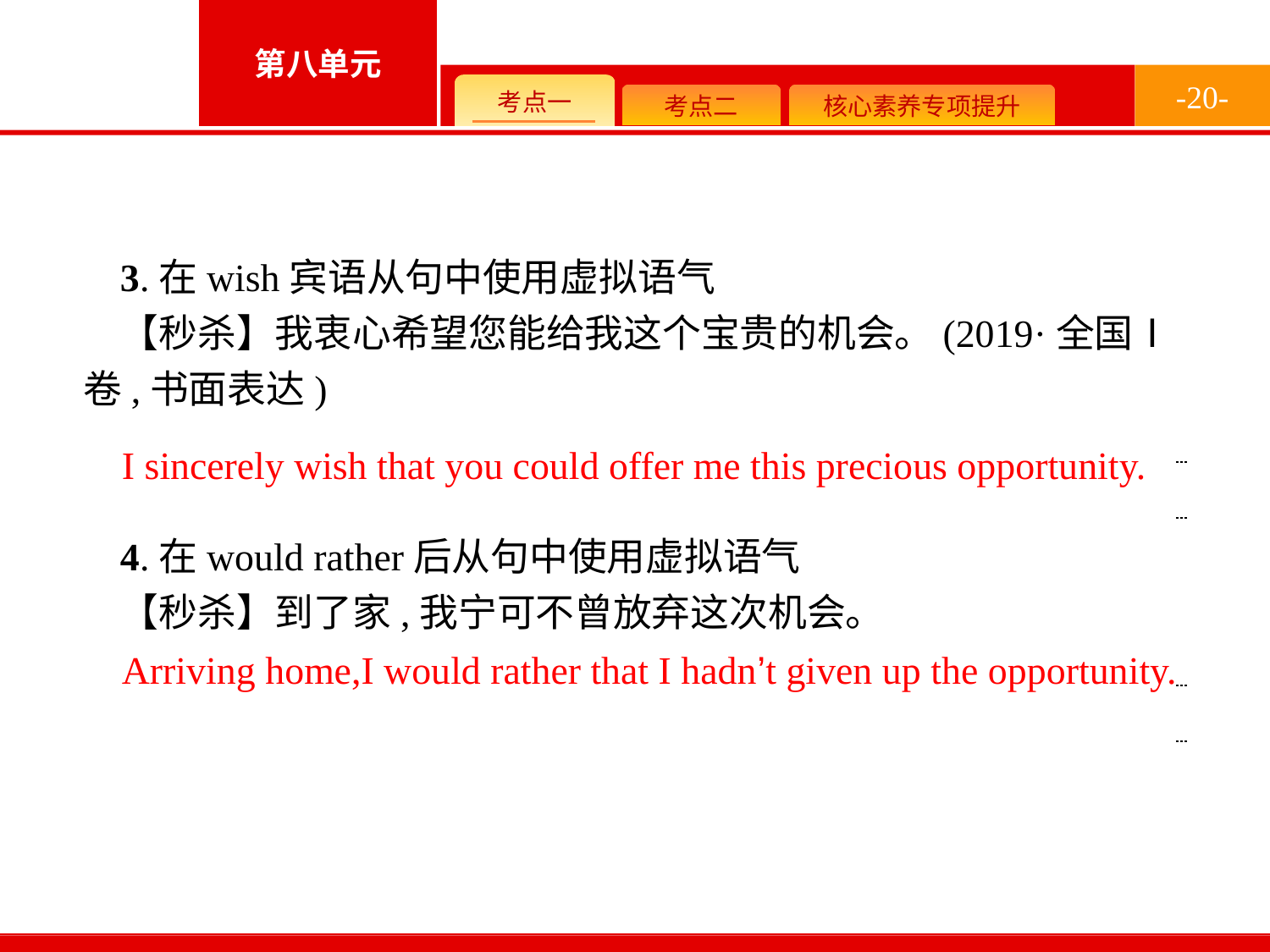

-20-
3.在wish宾语从句中使用虚拟语气
【秒杀】我衷心希望您能给我这个宝贵的机会。(2019·全国Ⅰ卷,书面表达)

4.在would rather后从句中使用虚拟语气
【秒杀】到了家,我宁可不曾放弃这次机会。

I sincerely wish that you could offer me this precious opportunity.
Arriving home,I would rather that I hadn’t given up the opportunity.